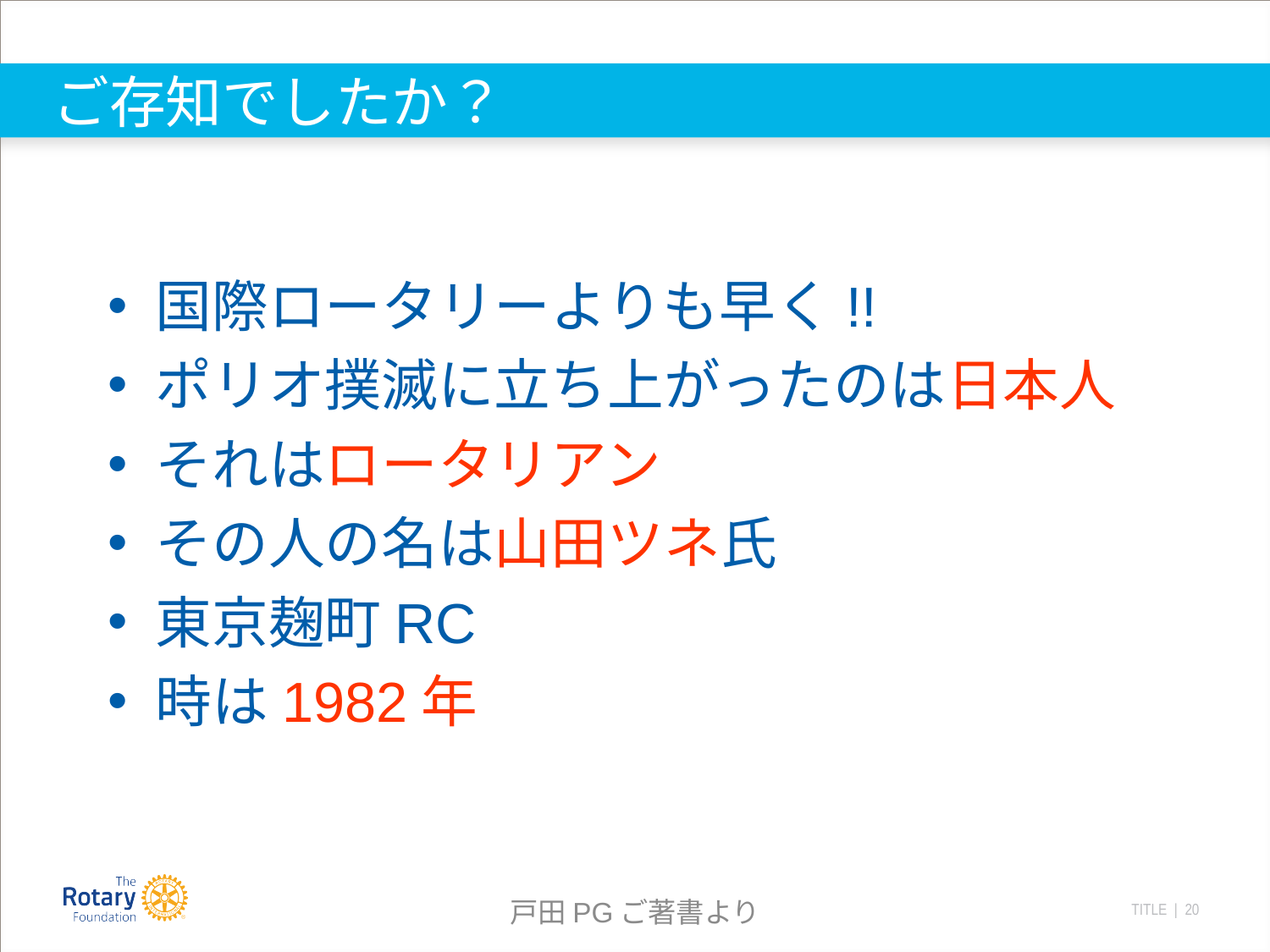

ご存知でしたか？
国際ロータリーよりも早く!!
ポリオ撲滅に立ち上がったのは日本人
それはロータリアン
その人の名は山田ツネ氏
東京麹町RC
時は1982年
戸田PGご著書より